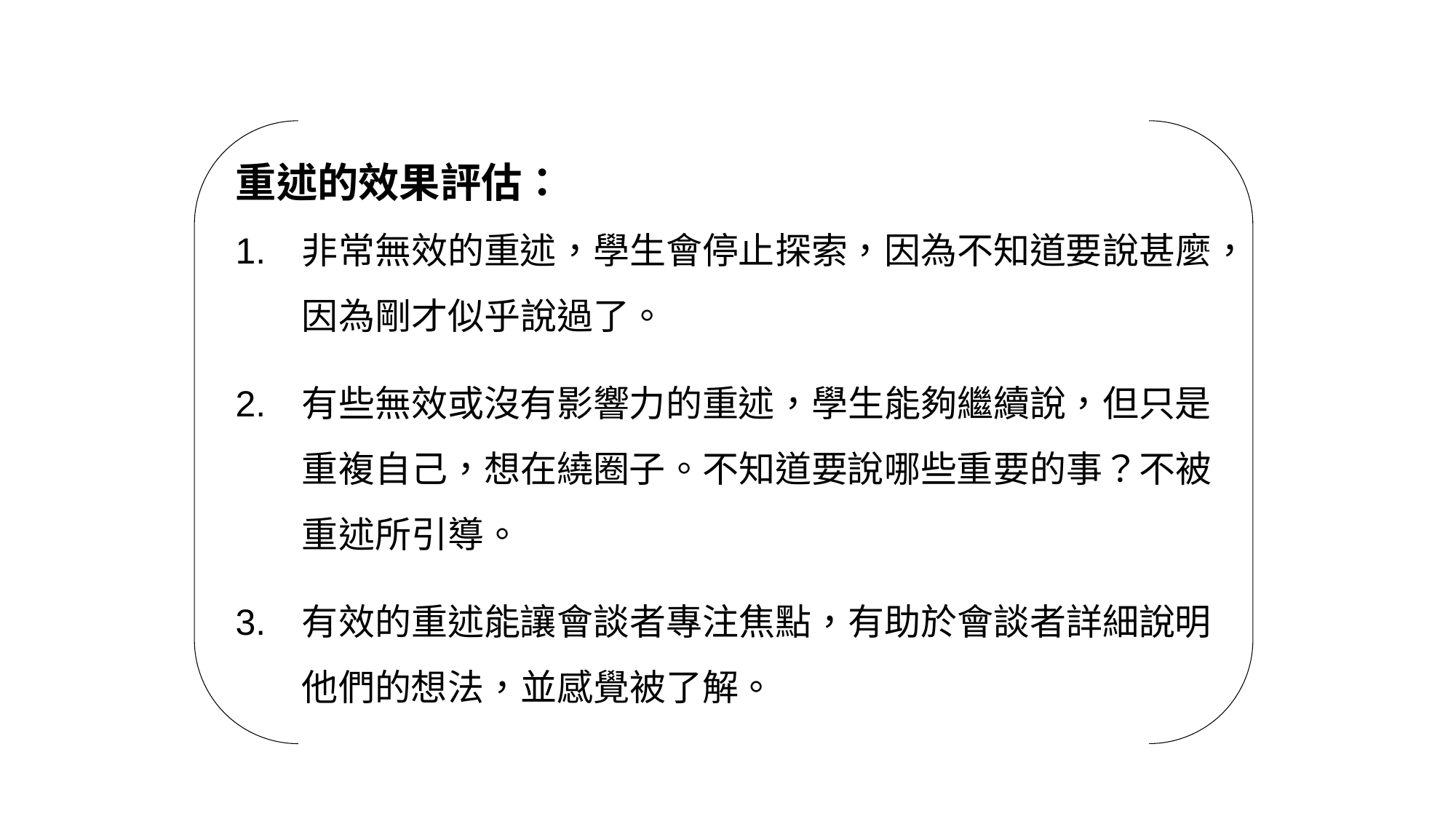

重述的效果評估：
非常無效的重述，學生會停止探索，因為不知道要說甚麼，因為剛才似乎說過了。

有些無效或沒有影響力的重述，學生能夠繼續說，但只是重複自己，想在繞圈子。不知道要說哪些重要的事？不被重述所引導。

有效的重述能讓會談者專注焦點，有助於會談者詳細說明他們的想法，並感覺被了解。